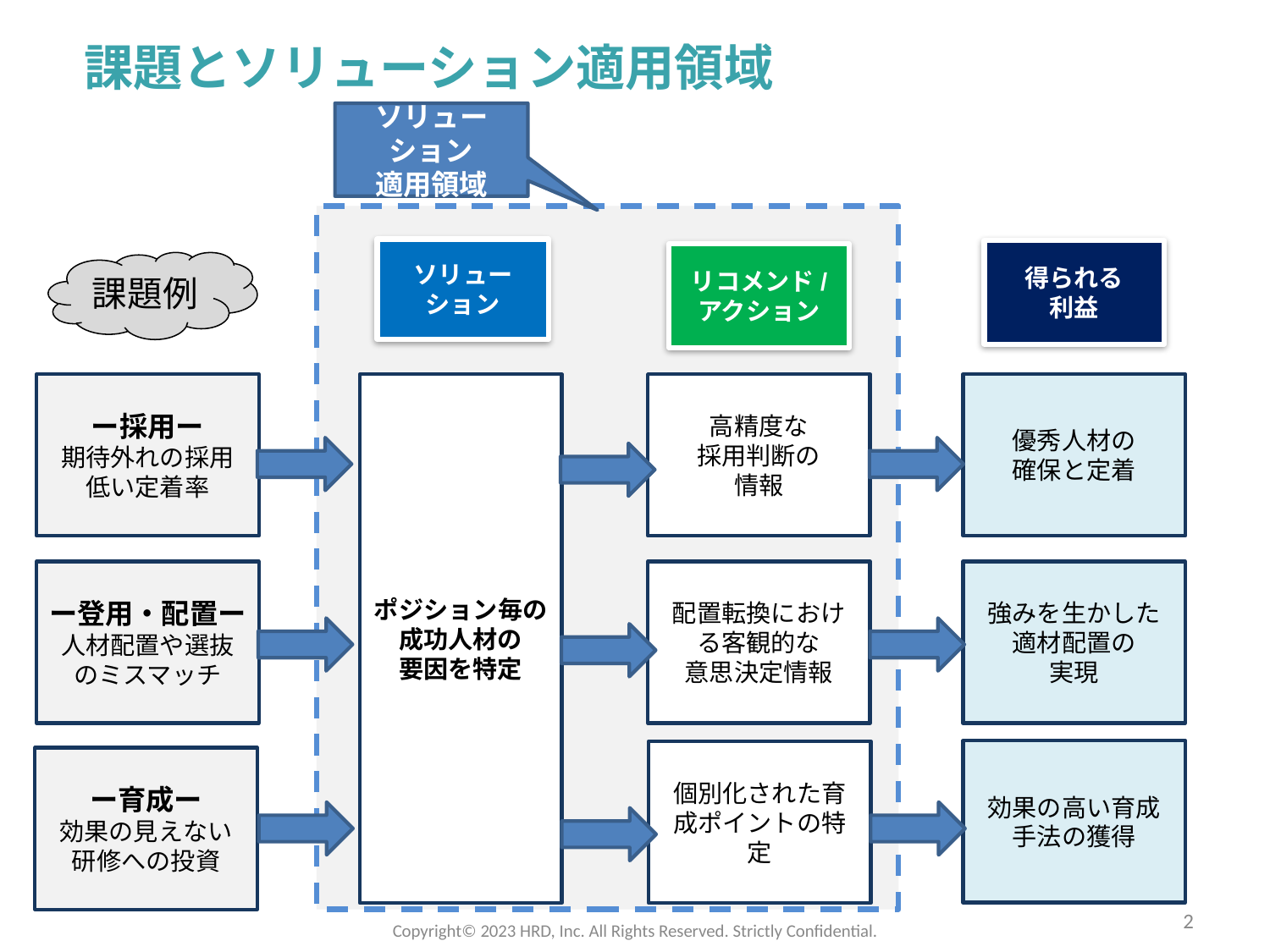

課題とソリューション適用領域
ソリューション
適用領域

ソリューション
得られる
利益
リコメンド/
アクション
課題例
ー採用ー
期待外れの採用
低い定着率
ポジション毎の
成功人材の
要因を特定
高精度な
採用判断の
情報
優秀人材の
確保と定着

ー登用・配置ー
人材配置や選抜
のミスマッチ
配置転換における客観的な
意思決定情報

強みを生かした
適材配置の
実現

効果の高い育成
手法の獲得
個別化された育成ポイントの特定
ー育成ー
効果の見えない
研修への投資

2
Copyright©️ 2023 HRD, Inc. All Rights Reserved. Strictly Confidential.